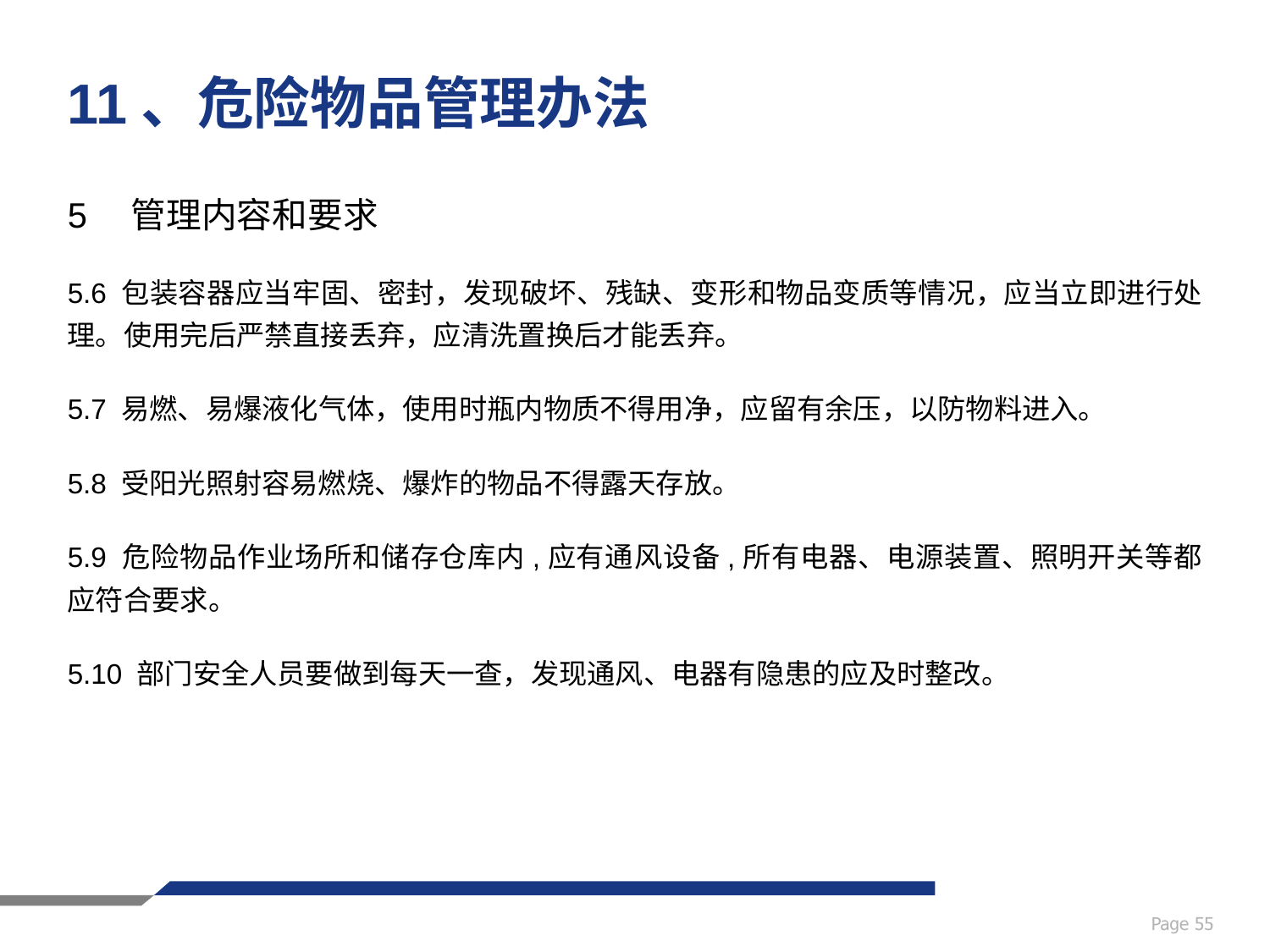

# 11、危险物品管理办法
5　管理内容和要求
5.6 包装容器应当牢固、密封，发现破坏、残缺、变形和物品变质等情况，应当立即进行处理。使用完后严禁直接丢弃，应清洗置换后才能丢弃。
5.7 易燃、易爆液化气体，使用时瓶内物质不得用净，应留有余压，以防物料进入。
5.8 受阳光照射容易燃烧、爆炸的物品不得露天存放。
5.9 危险物品作业场所和储存仓库内,应有通风设备,所有电器、电源装置、照明开关等都应符合要求。
5.10 部门安全人员要做到每天一查，发现通风、电器有隐患的应及时整改。

Page 55